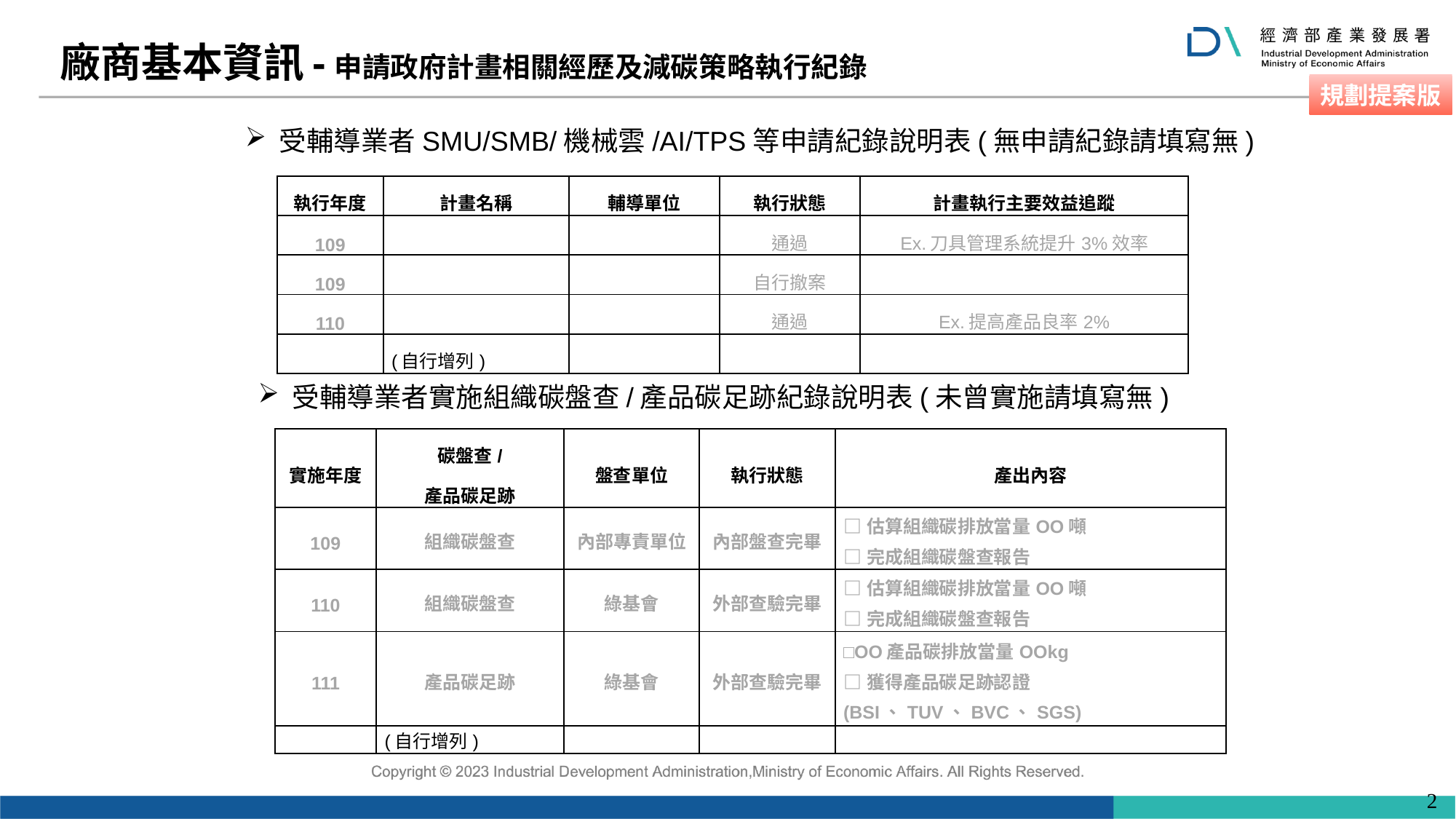

# 廠商基本資訊-申請政府計畫相關經歷及減碳策略執行紀錄
受輔導業者SMU/SMB/機械雲/AI/TPS等申請紀錄說明表(無申請紀錄請填寫無)
| 執行年度 | 計畫名稱 | 輔導單位 | 執行狀態 | 計畫執行主要效益追蹤 |
| --- | --- | --- | --- | --- |
| 109 |  |  | 通過 | Ex.刀具管理系統提升3%效率 |
| 109 |  |  | 自行撤案 |  |
| 110 |  |  | 通過 | Ex.提高產品良率2% |
|  | (自行增列) |  |  |  |
受輔導業者實施組織碳盤查/產品碳足跡紀錄說明表(未曾實施請填寫無)
| 實施年度 | 碳盤查/ 產品碳足跡 | 盤查單位 | 執行狀態 | 產出內容 |
| --- | --- | --- | --- | --- |
| 109 | 組織碳盤查 | 內部專責單位 | 內部盤查完畢 | □估算組織碳排放當量OO噸 □完成組織碳盤查報告 |
| 110 | 組織碳盤查 | 綠基會 | 外部查驗完畢 | □估算組織碳排放當量OO噸 □完成組織碳盤查報告 |
| 111 | 產品碳足跡 | 綠基會 | 外部查驗完畢 | □OO產品碳排放當量OOkg □獲得產品碳足跡認證(BSI、TUV、BVC、SGS) |
|  | (自行增列) |  |  |  |
2